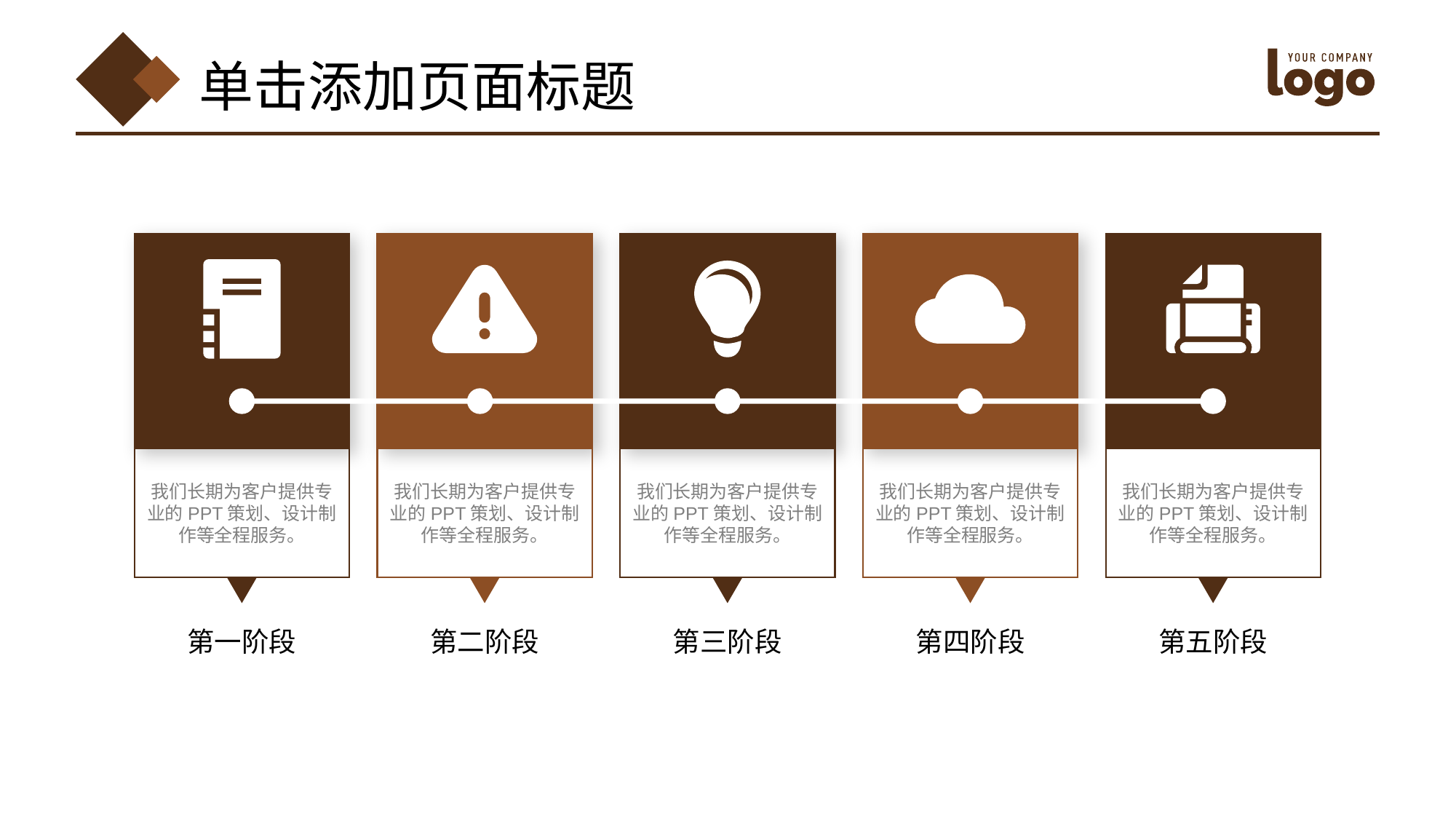

单击添加页面标题

我们长期为客户提供专业的PPT策划、设计制作等全程服务。
我们长期为客户提供专业的PPT策划、设计制作等全程服务。
我们长期为客户提供专业的PPT策划、设计制作等全程服务。
我们长期为客户提供专业的PPT策划、设计制作等全程服务。
我们长期为客户提供专业的PPT策划、设计制作等全程服务。

第一阶段
第二阶段
第三阶段
第四阶段
第五阶段